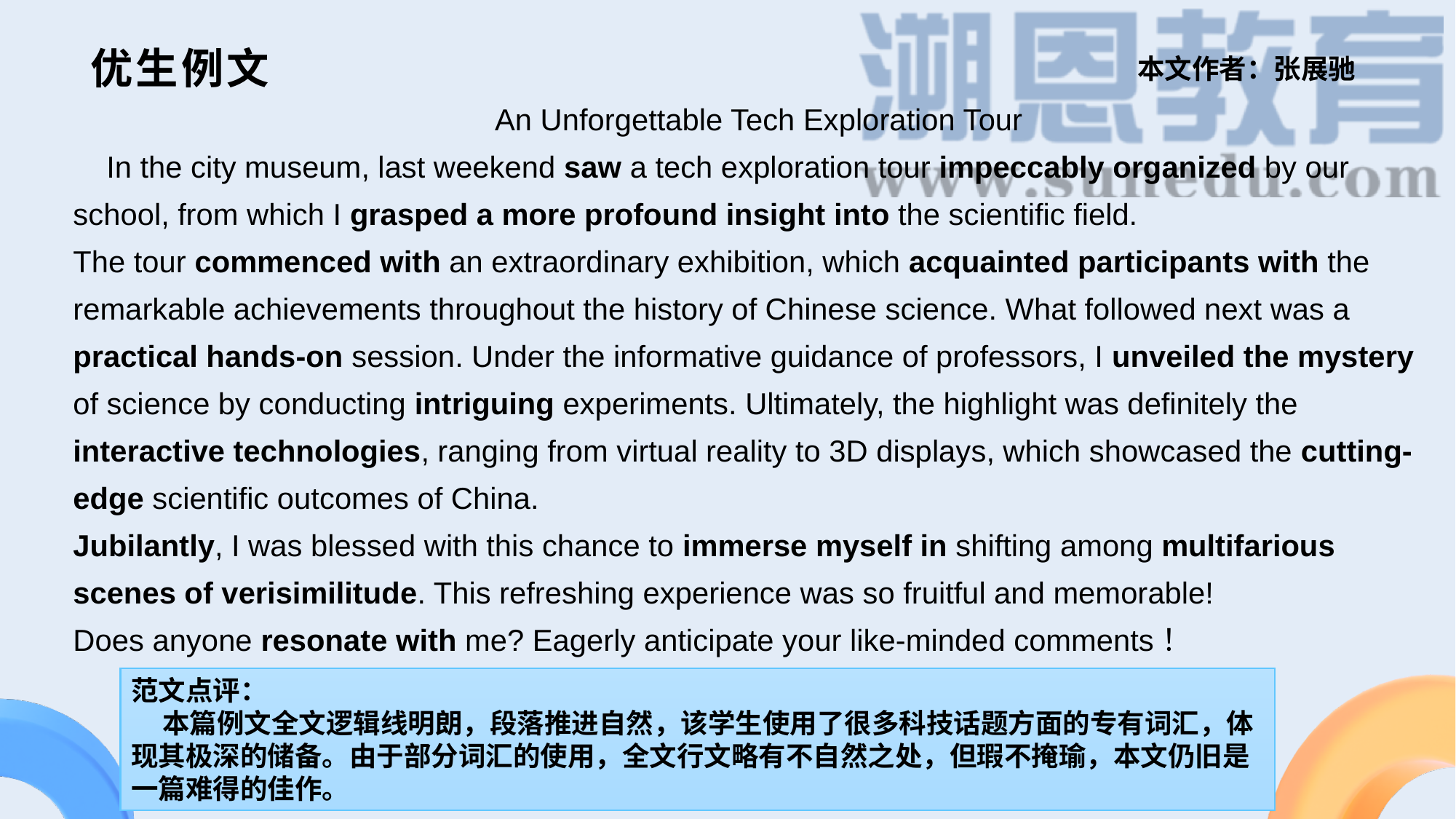

优生例文
本文作者：张展驰
An Unforgettable Tech Exploration Tour
    In the city museum, last weekend saw a tech exploration tour impeccably organized by our school, from which I grasped a more profound insight into the scientific field.
The tour commenced with an extraordinary exhibition, which acquainted participants with the remarkable achievements throughout the history of Chinese science. What followed next was a practical hands-on session. Under the informative guidance of professors, I unveiled the mystery of science by conducting intriguing experiments. Ultimately, the highlight was definitely the interactive technologies, ranging from virtual reality to 3D displays, which showcased the cutting-edge scientific outcomes of China.
Jubilantly, I was blessed with this chance to immerse myself in shifting among multifarious scenes of verisimilitude. This refreshing experience was so fruitful and memorable!
Does anyone resonate with me? Eagerly anticipate your like-minded comments！
范文点评：
    本篇例文全文逻辑线明朗，段落推进自然，该学生使用了很多科技话题方面的专有词汇，体现其极深的储备。由于部分词汇的使用，全文行文略有不自然之处，但瑕不掩瑜，本文仍旧是一篇难得的佳作。